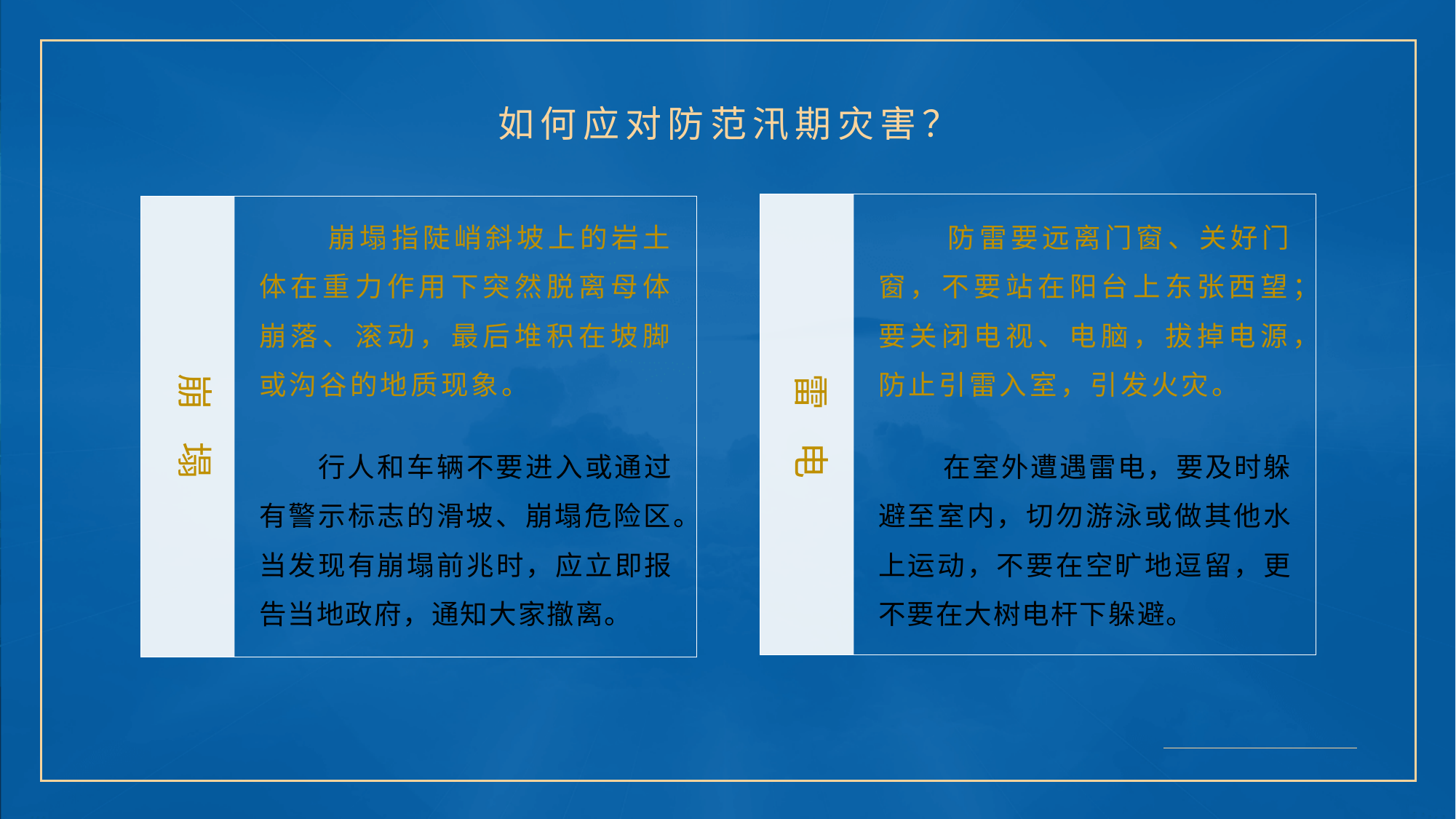

如何应对防范汛期灾害？

      崩塌指陡峭斜坡上的岩土体在重力作用下突然脱离母体崩落、滚动，最后堆积在坡脚或沟谷的地质现象。
崩 塌
      行人和车辆不要进入或通过有警示标志的滑坡、崩塌危险区。当发现有崩塌前兆时，应立即报告当地政府，通知大家撤离。
      防雷要远离门窗、关好门窗，不要站在阳台上东张西望；要关闭电视、电脑，拔掉电源，防止引雷入室，引发火灾。
雷 电
      在室外遭遇雷电，要及时躲避至室内，切勿游泳或做其他水上运动，不要在空旷地逗留，更不要在大树电杆下躲避。